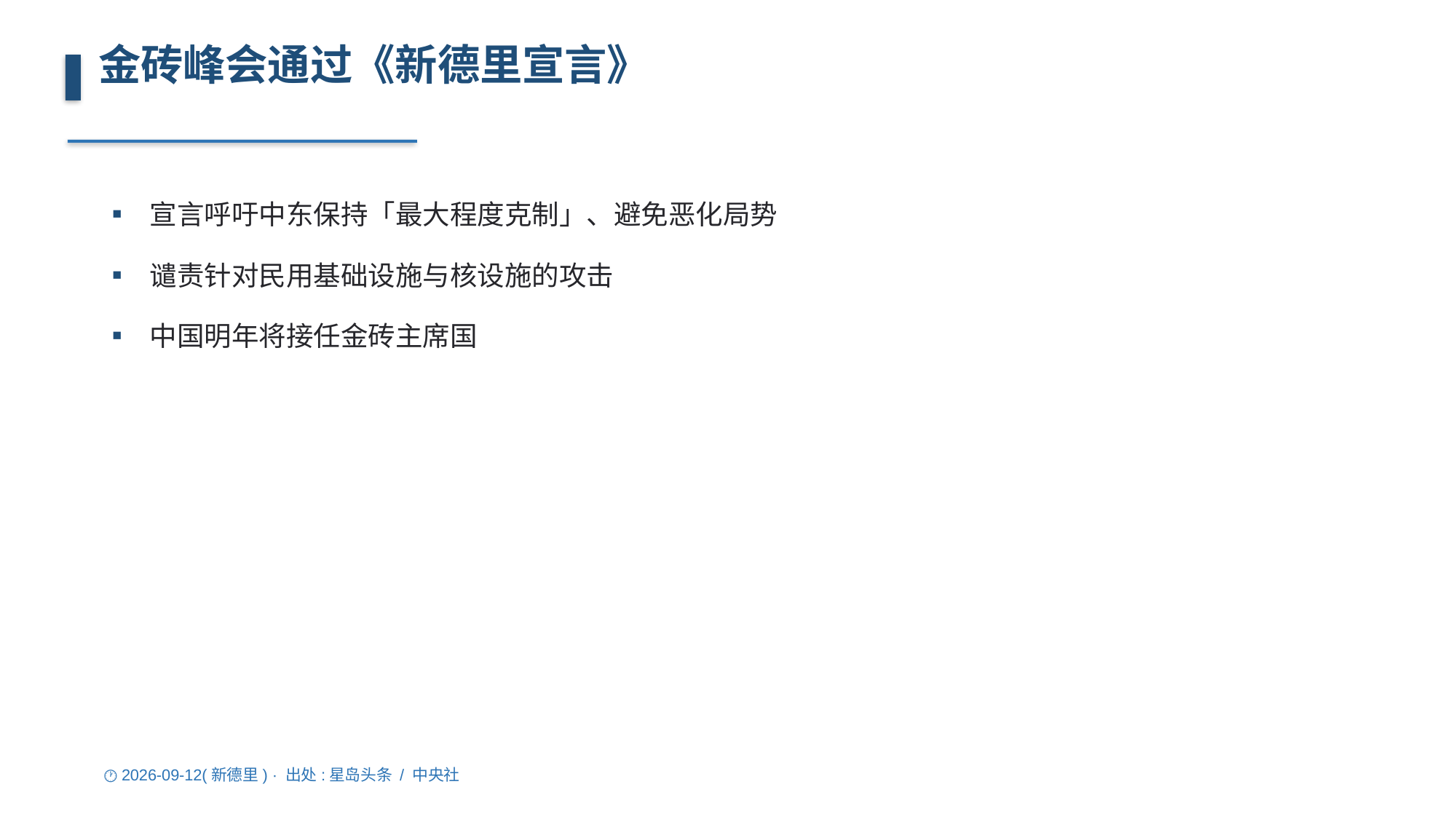

金砖峰会通过《新德里宣言》

▪  宣言呼吁中东保持「最大程度克制」、避免恶化局势
▪  谴责针对民用基础设施与核设施的攻击
▪  中国明年将接任金砖主席国
🕐 2026-09-12(新德里) · 出处:星岛头条 / 中央社